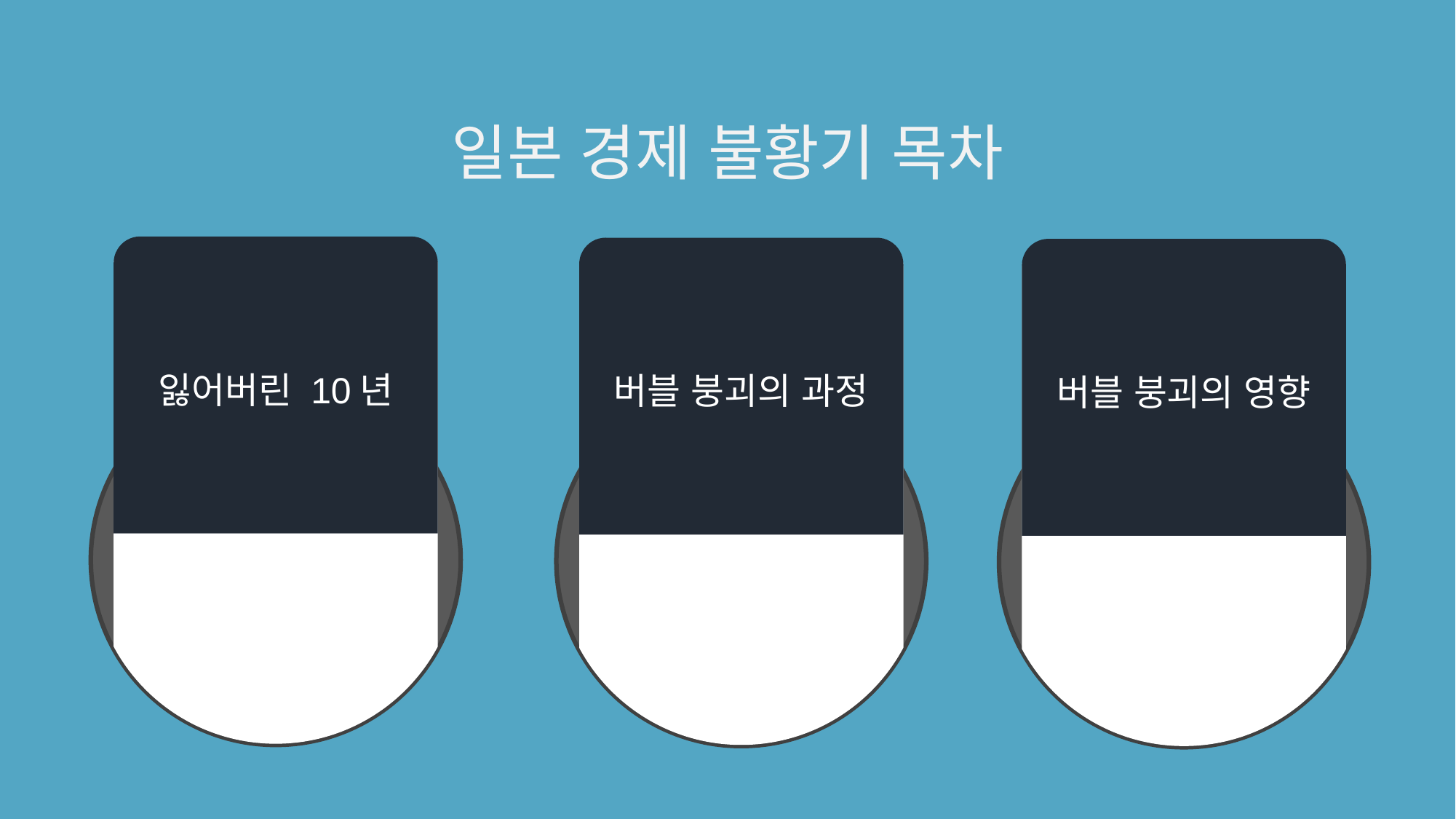

일본 경제 불황기 목차
잃어버린 10년

버블 붕괴의 과정

버블 붕괴의 영향